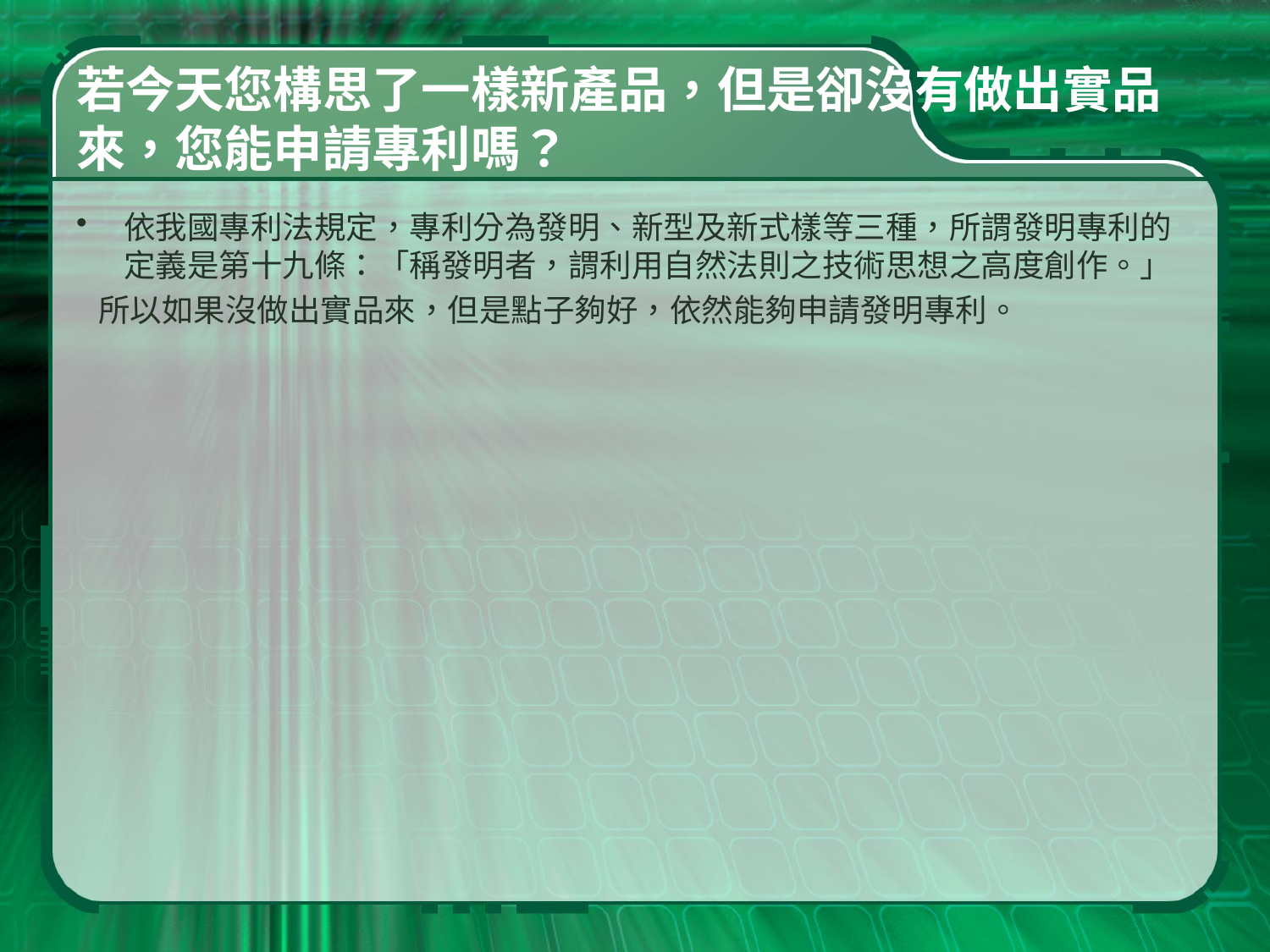

# 若今天您構思了一樣新產品，但是卻沒有做出實品來，您能申請專利嗎？
依我國專利法規定，專利分為發明、新型及新式樣等三種，所謂發明專利的定義是第十九條：「稱發明者，謂利用自然法則之技術思想之高度創作。」
  所以如果沒做出實品來，但是點子夠好，依然能夠申請發明專利。